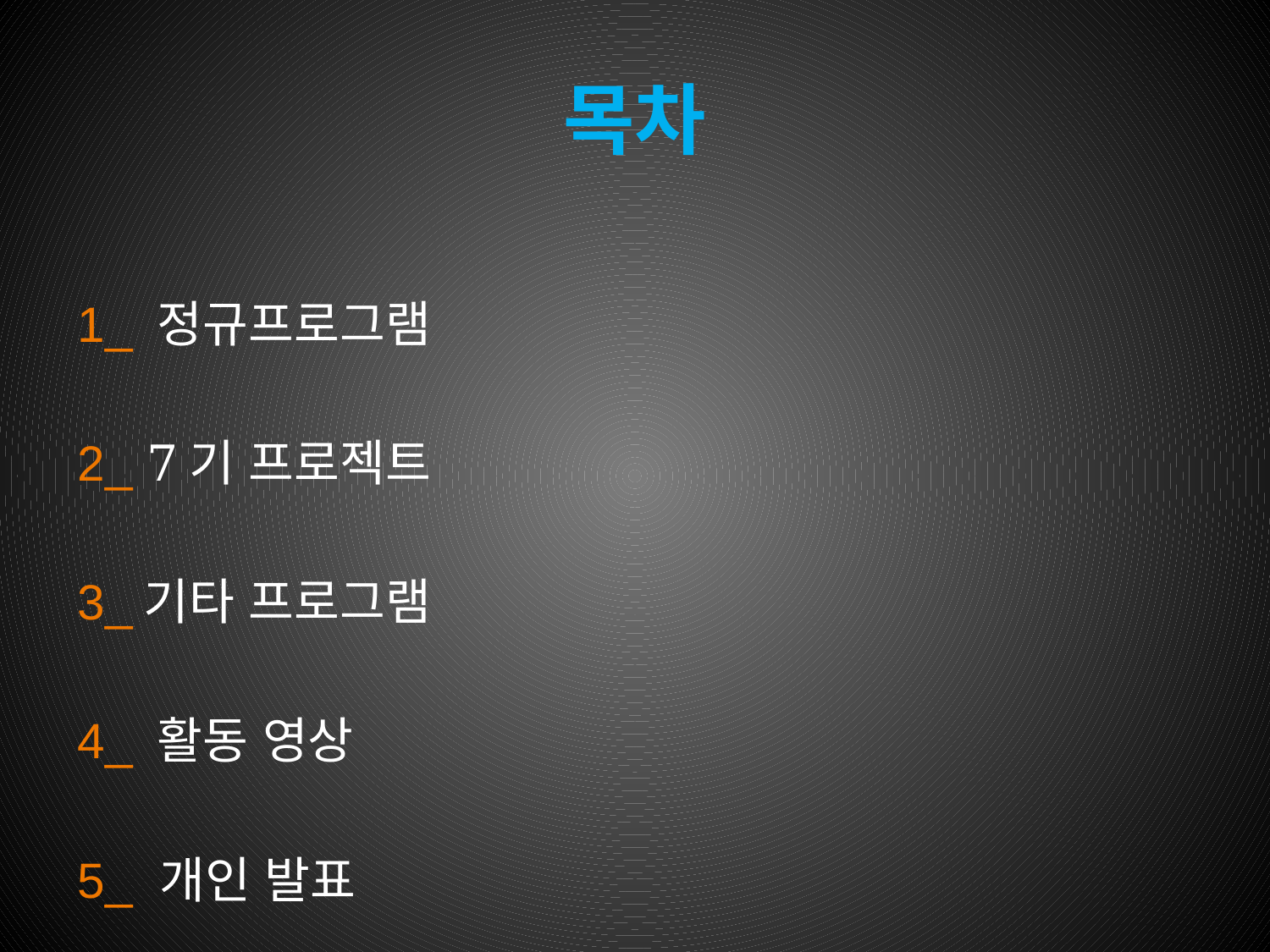

# 목차
1_ 정규프로그램

2_ 7기 프로젝트

3_기타 프로그램

4_ 활동 영상

5_ 개인 발표